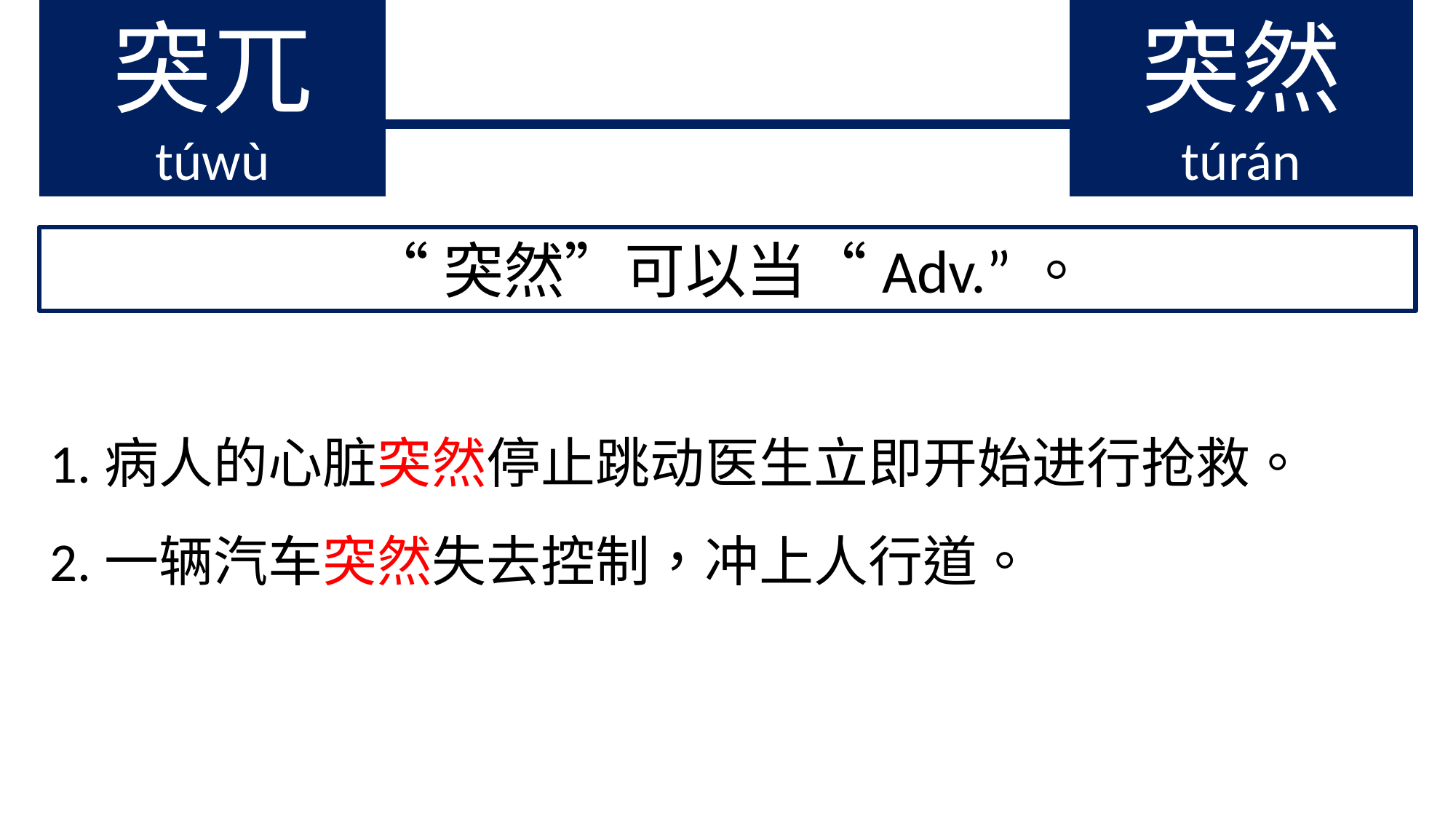

突兀
túwù
突然
túrán
“突然”可以当“Adv.”。
1.病人的心脏突然停止跳动医生立即开始进行抢救。
2.一辆汽车突然失去控制，冲上人行道。